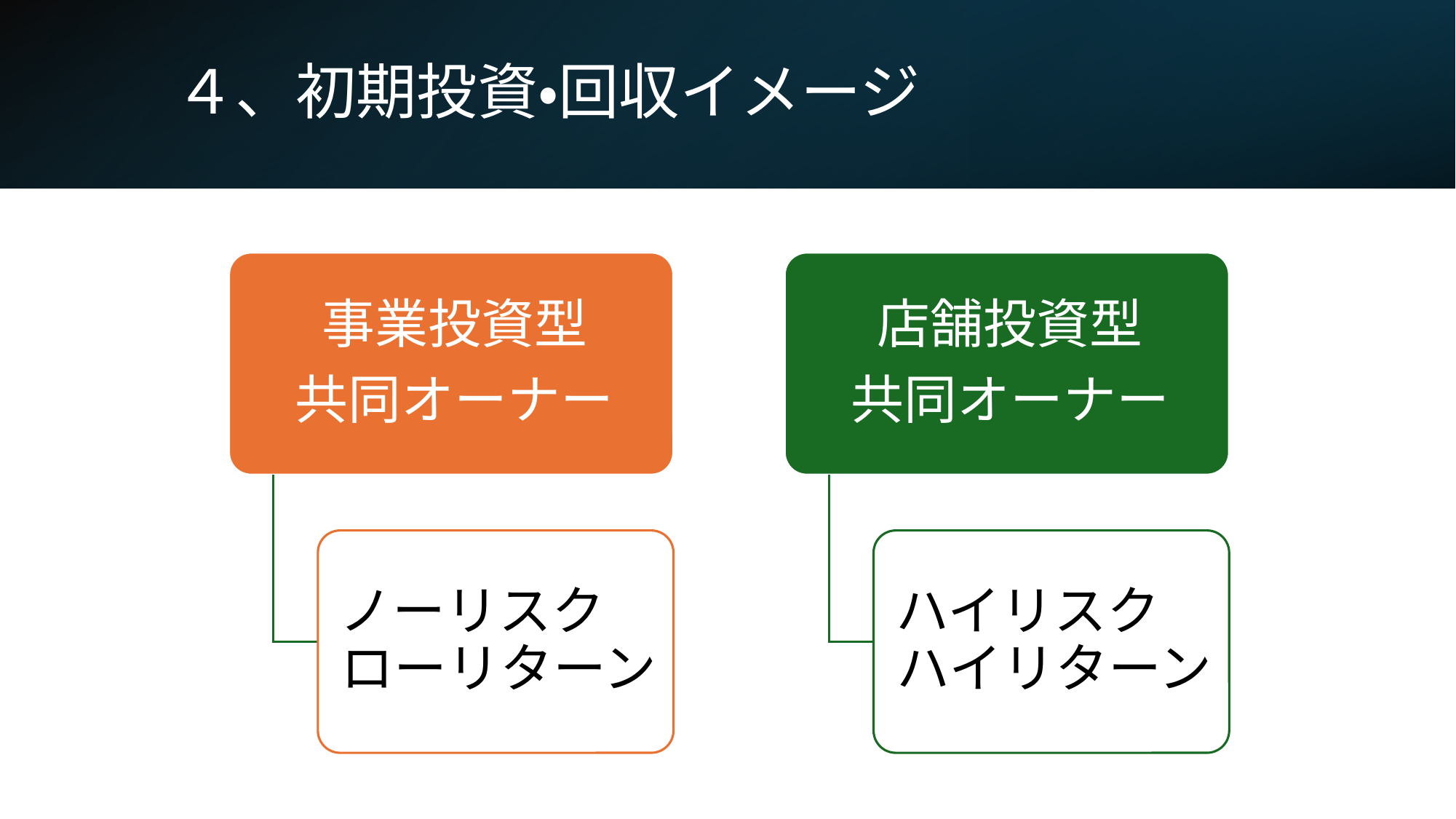

# ４、初期投資・回収イメージ
事業投資型
共同オーナー
ノーリスク　ローリターン
店舗投資型
共同オーナー
ハイリスク　ハイリターン